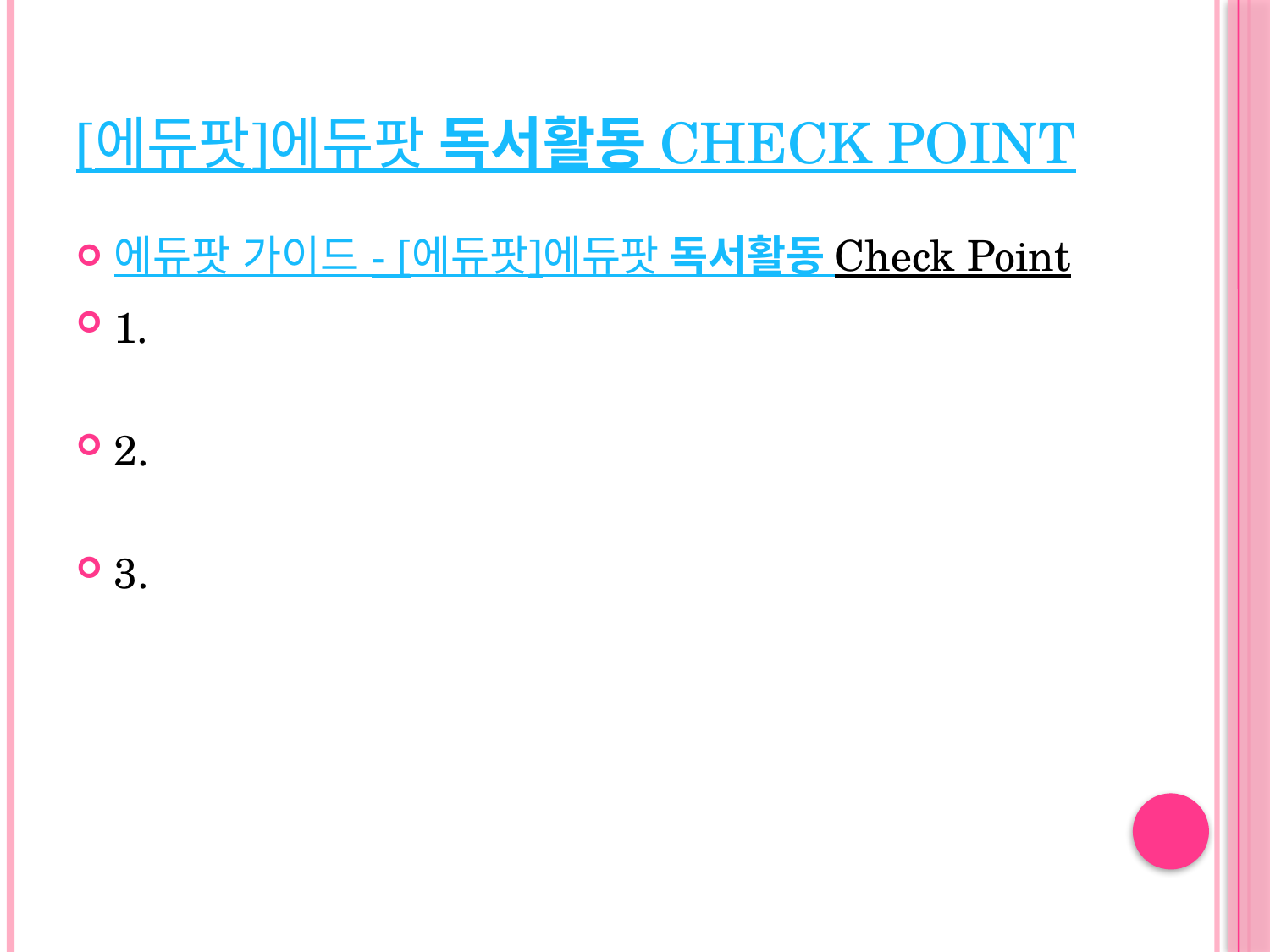

# [에듀팟]에듀팟 독서활동 Check Point
에듀팟 가이드 - [에듀팟]에듀팟 독서활동 Check Point
1.

2.

3.